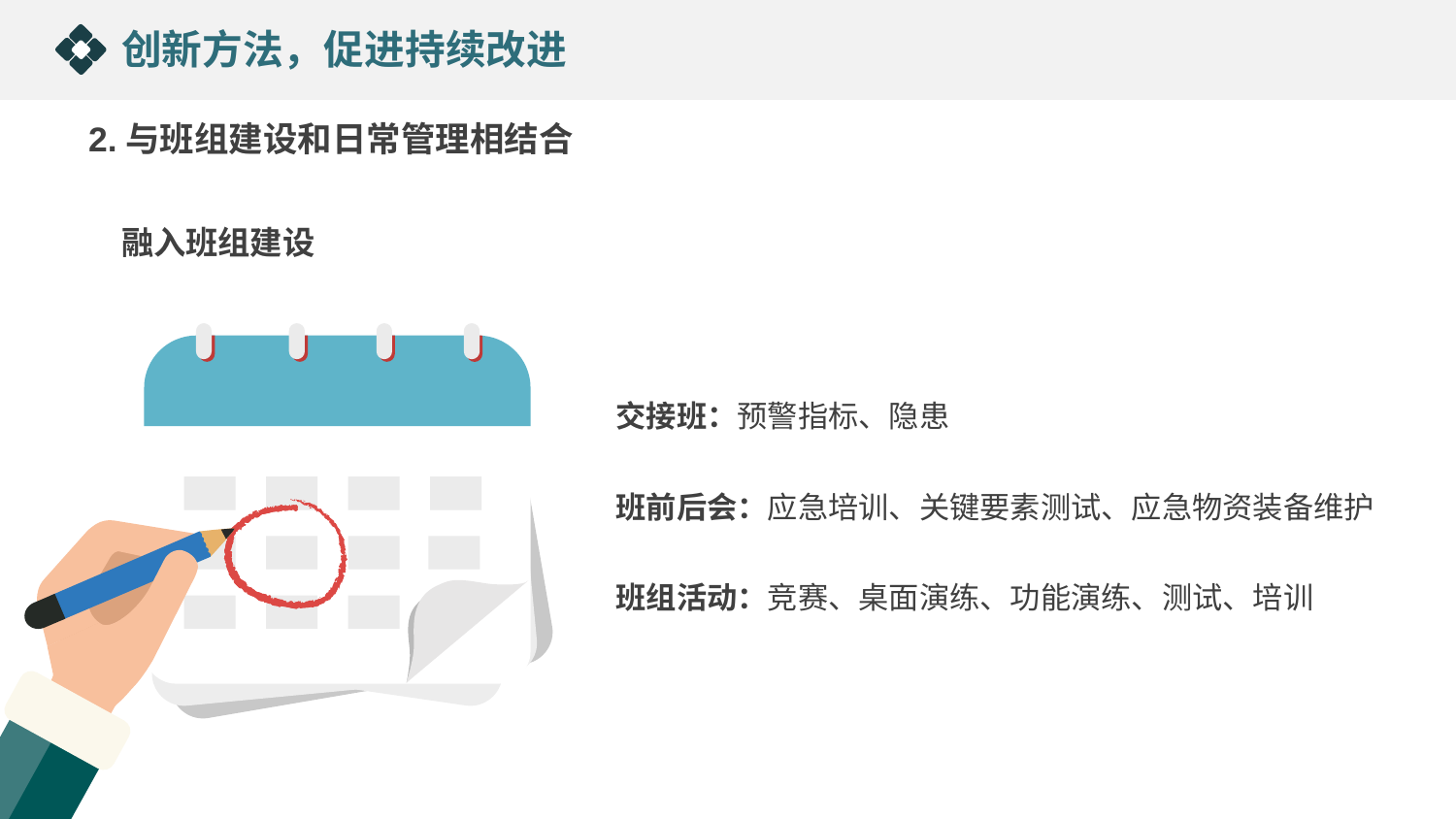

创新方法，促进持续改进
2.与班组建设和日常管理相结合
融入班组建设

交接班：预警指标、隐患
班前后会：应急培训、关键要素测试、应急物资装备维护
班组活动：竞赛、桌面演练、功能演练、测试、培训